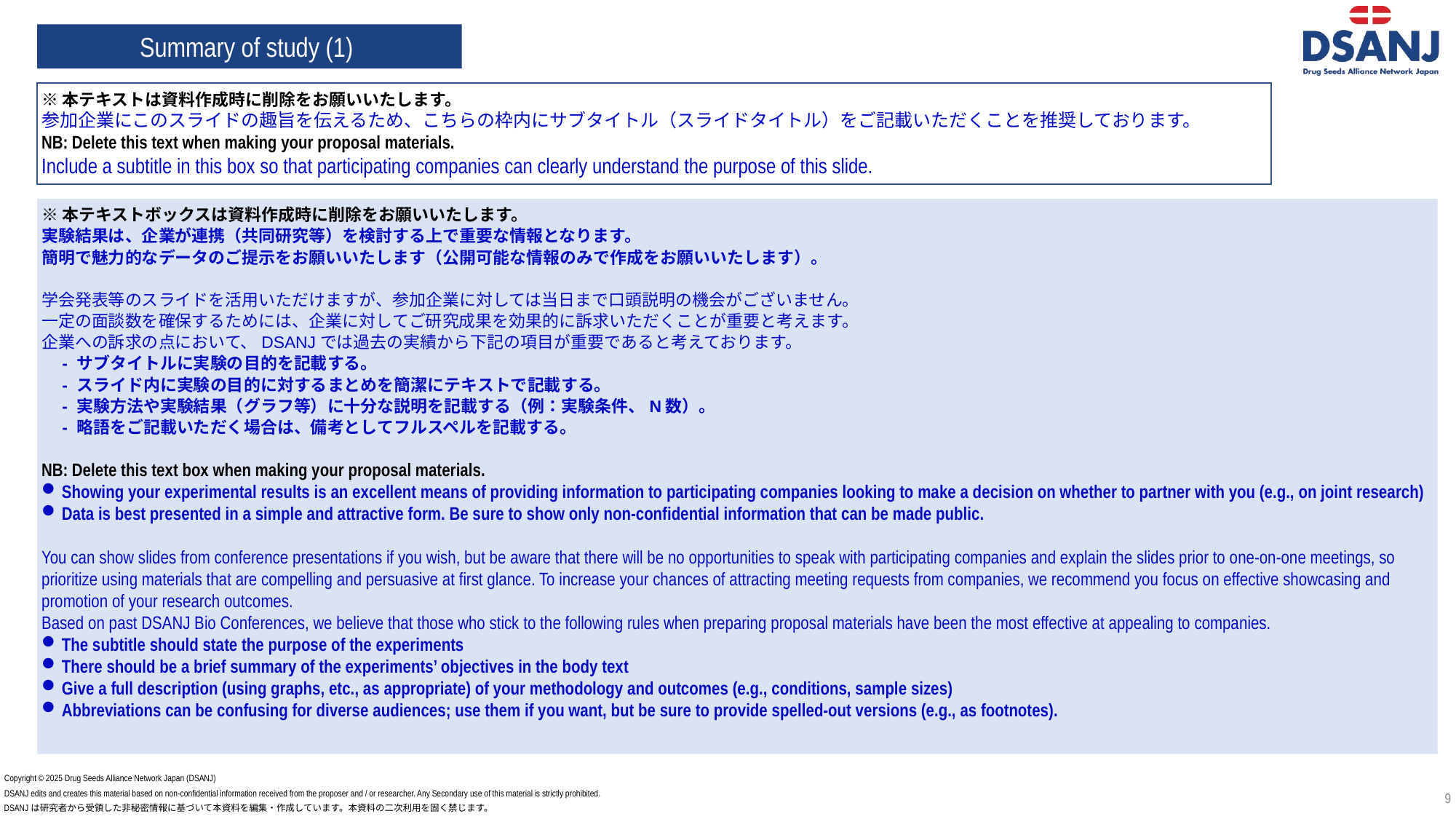

Summary of study (1)
※本テキストは資料作成時に削除をお願いいたします。
参加企業にこのスライドの趣旨を伝えるため、こちらの枠内にサブタイトル（スライドタイトル）をご記載いただくことを推奨しております。
NB: Delete this text when making your proposal materials.
Include a subtitle in this box so that participating companies can clearly understand the purpose of this slide.
※本テキストボックスは資料作成時に削除をお願いいたします。
実験結果は、企業が連携（共同研究等）を検討する上で重要な情報となります。
簡明で魅力的なデータのご提示をお願いいたします（公開可能な情報のみで作成をお願いいたします）。

学会発表等のスライドを活用いただけますが、参加企業に対しては当日まで口頭説明の機会がございません。
一定の面談数を確保するためには、企業に対してご研究成果を効果的に訴求いただくことが重要と考えます。
企業への訴求の点において、DSANJでは過去の実績から下記の項目が重要であると考えております。
　- サブタイトルに実験の目的を記載する。
　- スライド内に実験の目的に対するまとめを簡潔にテキストで記載する。
　- 実験方法や実験結果（グラフ等）に十分な説明を記載する（例：実験条件、N数）。
　- 略語をご記載いただく場合は、備考としてフルスペルを記載する。

NB: Delete this text box when making your proposal materials.
Showing your experimental results is an excellent means of providing information to participating companies looking to make a decision on whether to partner with you (e.g., on joint research)
Data is best presented in a simple and attractive form. Be sure to show only non-confidential information that can be made public.

You can show slides from conference presentations if you wish, but be aware that there will be no opportunities to speak with participating companies and explain the slides prior to one-on-one meetings, so prioritize using materials that are compelling and persuasive at first glance. To increase your chances of attracting meeting requests from companies, we recommend you focus on effective showcasing and promotion of your research outcomes.
Based on past DSANJ Bio Conferences, we believe that those who stick to the following rules when preparing proposal materials have been the most effective at appealing to companies.
The subtitle should state the purpose of the experiments
There should be a brief summary of the experiments’ objectives in the body text
Give a full description (using graphs, etc., as appropriate) of your methodology and outcomes (e.g., conditions, sample sizes)
Abbreviations can be confusing for diverse audiences; use them if you want, but be sure to provide spelled-out versions (e.g., as footnotes).

Copyright © 2025 Drug Seeds Alliance Network Japan (DSANJ)
DSANJ edits and creates this material based on non-confidential information received from the proposer and / or researcher. Any Secondary use of this material is strictly prohibited.
DSANJは研究者から受領した非秘密情報に基づいて本資料を編集・作成しています。本資料の二次利用を固く禁じます。
9